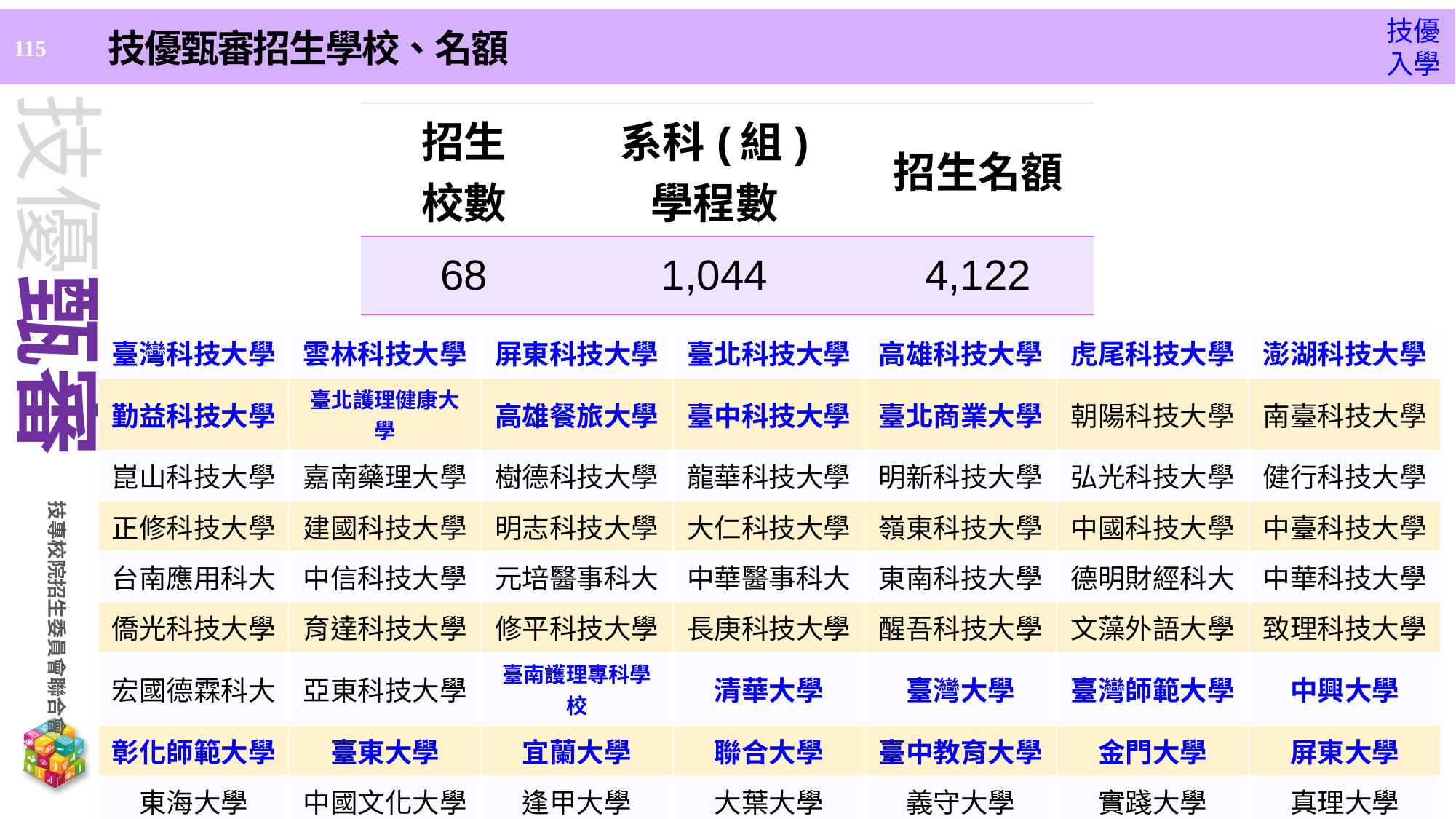

技優甄審招生學校、名額
| 招生 校數 | 系科(組) 學程數 | 招生名額 |
| --- | --- | --- |
| 68 | 1,044 | 4,122 |
| 臺灣科技大學 | 雲林科技大學 | 屏東科技大學 | 臺北科技大學 | 高雄科技大學 | 虎尾科技大學 | 澎湖科技大學 |
| --- | --- | --- | --- | --- | --- | --- |
| 勤益科技大學 | 臺北護理健康大學 | 高雄餐旅大學 | 臺中科技大學 | 臺北商業大學 | 朝陽科技大學 | 南臺科技大學 |
| 崑山科技大學 | 嘉南藥理大學 | 樹德科技大學 | 龍華科技大學 | 明新科技大學 | 弘光科技大學 | 健行科技大學 |
| 正修科技大學 | 建國科技大學 | 明志科技大學 | 大仁科技大學 | 嶺東科技大學 | 中國科技大學 | 中臺科技大學 |
| 台南應用科大 | 中信科技大學 | 元培醫事科大 | 中華醫事科大 | 東南科技大學 | 德明財經科大 | 中華科技大學 |
| 僑光科技大學 | 育達科技大學 | 修平科技大學 | 長庚科技大學 | 醒吾科技大學 | 文藻外語大學 | 致理科技大學 |
| 宏國德霖科大 | 亞東科技大學 | 臺南護理專科學校 | 清華大學 | 臺灣大學 | 臺灣師範大學 | 中興大學 |
| 彰化師範大學 | 臺東大學 | 宜蘭大學 | 聯合大學 | 臺中教育大學 | 金門大學 | 屏東大學 |
| 東海大學 | 中國文化大學 | 逢甲大學 | 大葉大學 | 義守大學 | 實踐大學 | 真理大學 |
| 長榮大學 | 玄奘大學 | 亞洲大學 | 開南大學 | 佛光大學 |  |  |